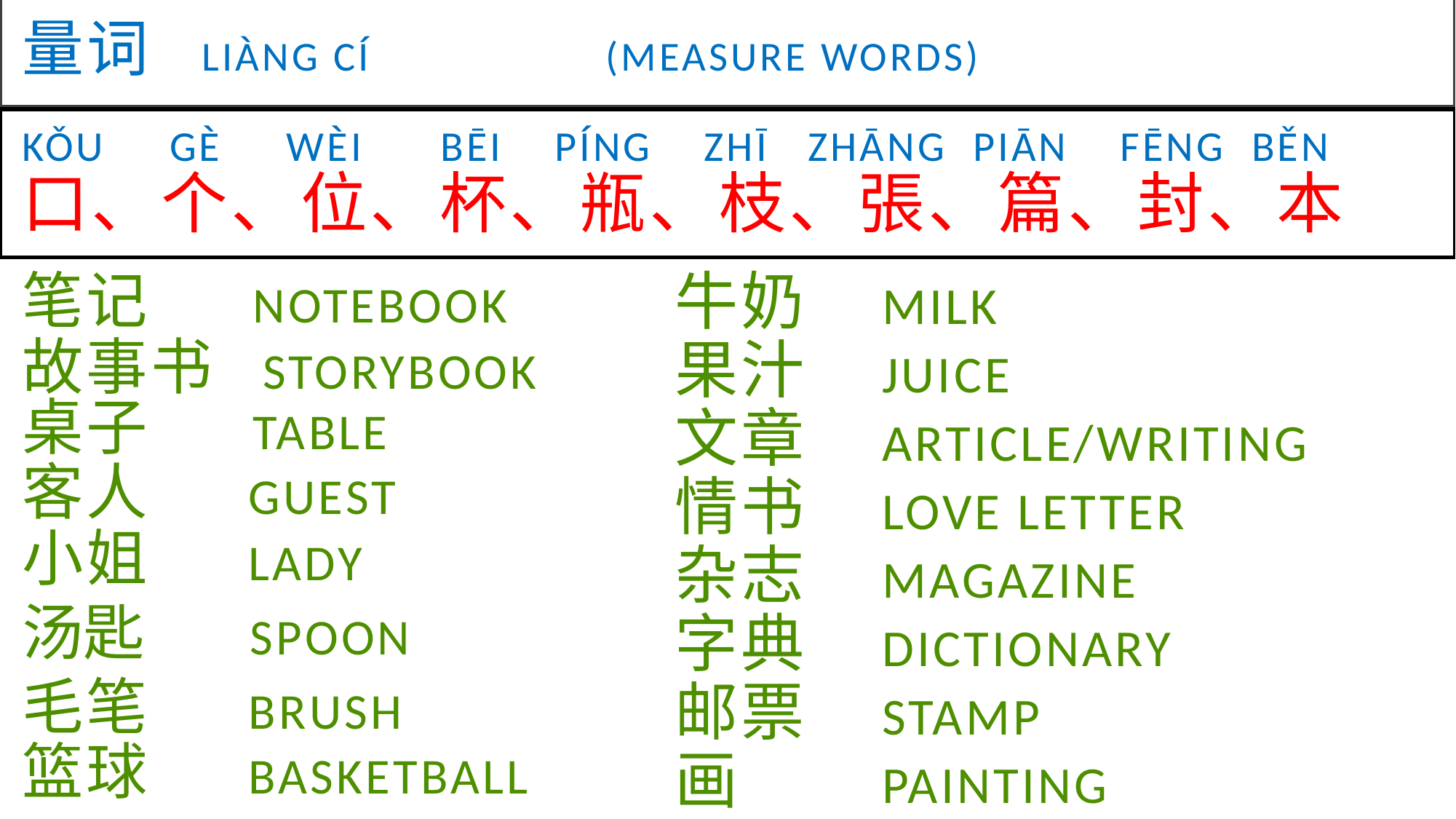

量词   liàng cí                   (Measure words)
Kǒu     gè     wèi      bēi    píng    zhī   zhāng  piān    fēng  běn
口、个、位、杯、瓶、枝、張、篇、封、本
牛奶	milk
果汁	juice
文章	article/writing
情书	love letter
杂志	Magazine
字典	dictionary
邮票	stamp
画		painting
笔记	 notebook
故事书  storybook
桌子	 table
客人     guest
小姐     lady
汤匙	 SPOON
毛笔     brush
篮球     basketball